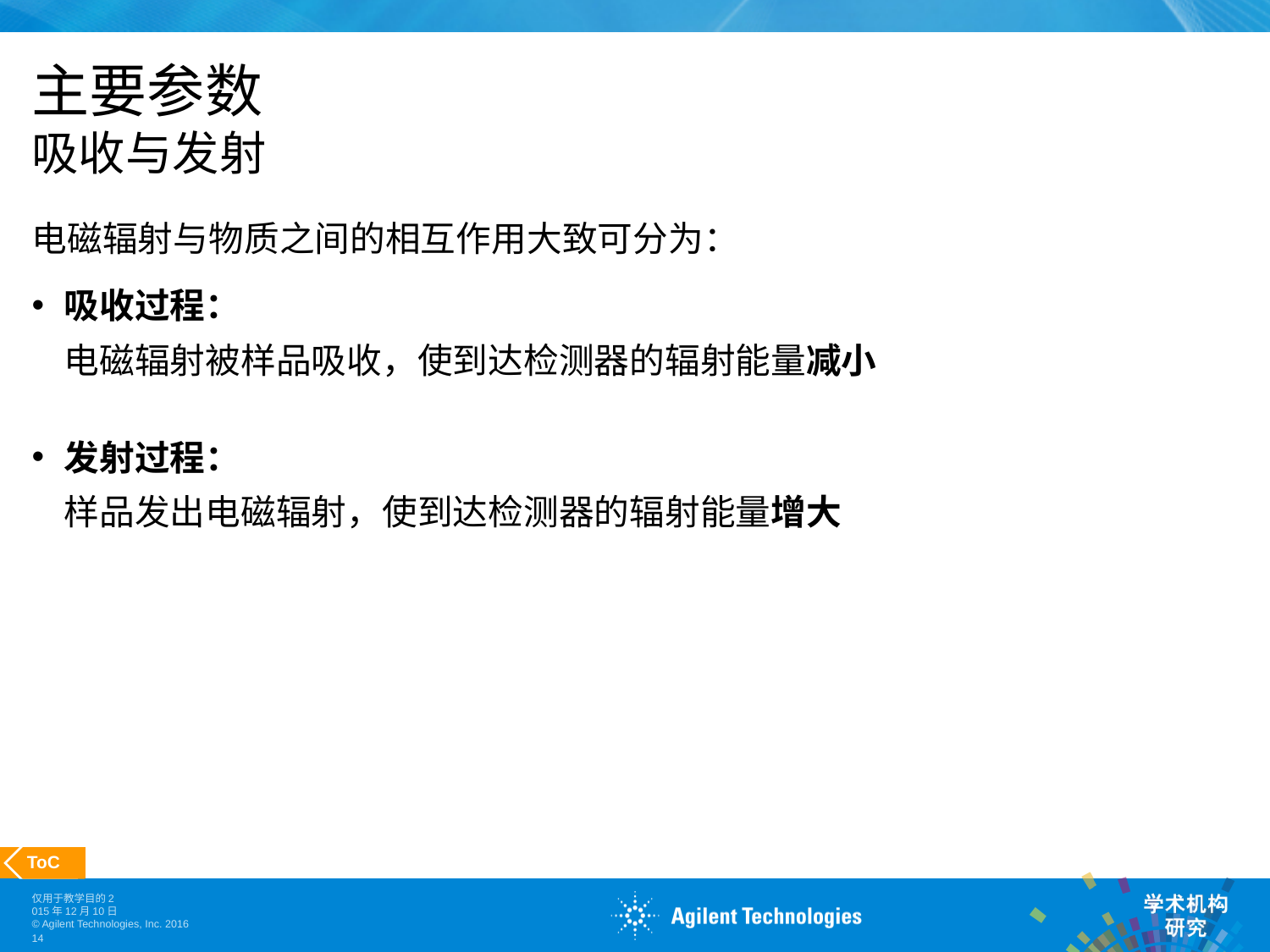

# 主要参数 吸收与发射
电磁辐射与物质之间的相互作用大致可分为：
吸收过程：
	电磁辐射被样品吸收，使到达检测器的辐射能量减小
发射过程：
	样品发出电磁辐射，使到达检测器的辐射能量增大

 ToC